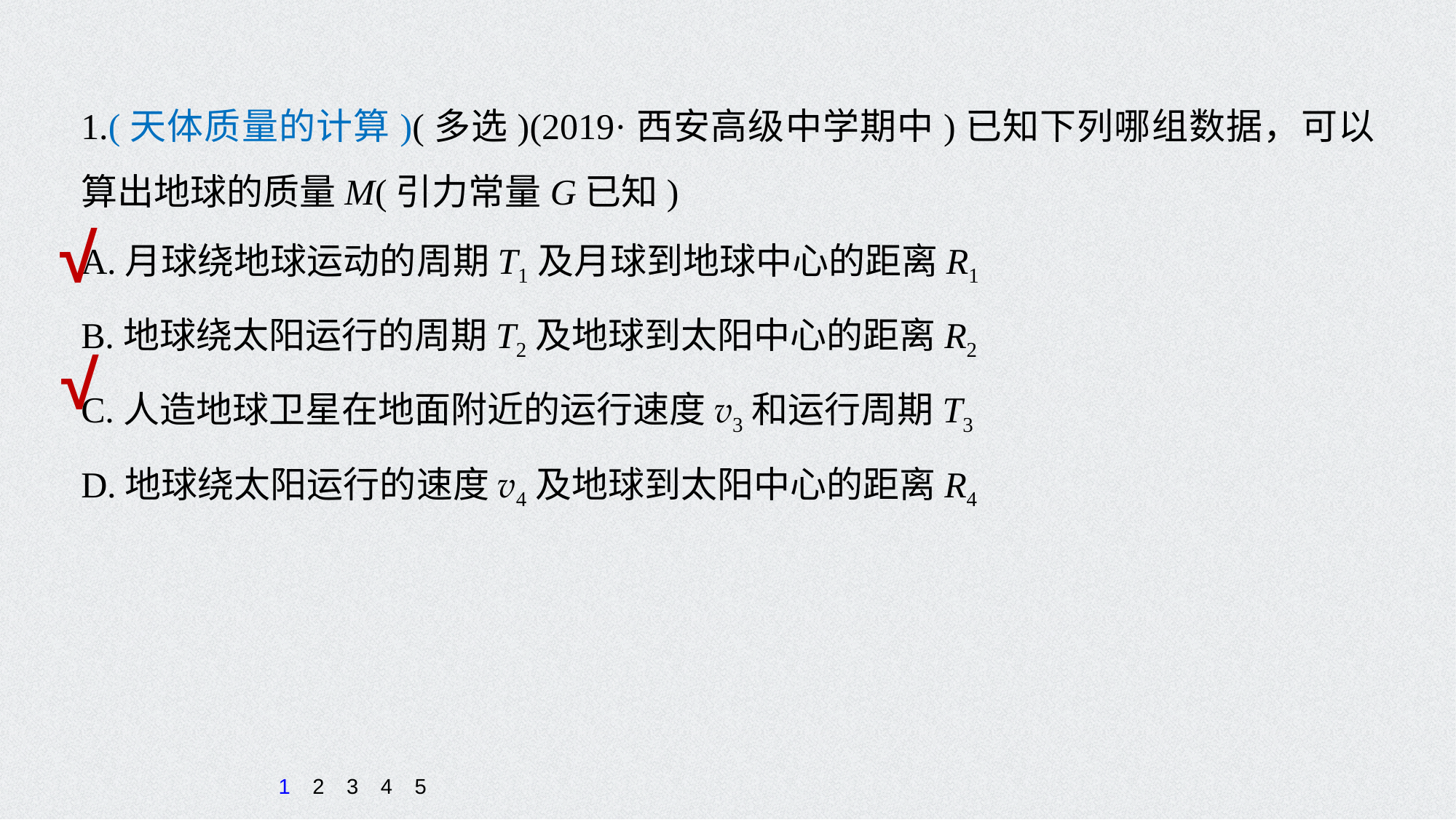

1.(天体质量的计算)(多选)(2019·西安高级中学期中)已知下列哪组数据，可以算出地球的质量M(引力常量G已知)
A.月球绕地球运动的周期T1及月球到地球中心的距离R1
B.地球绕太阳运行的周期T2及地球到太阳中心的距离R2
C.人造地球卫星在地面附近的运行速度v3和运行周期T3
D.地球绕太阳运行的速度v4及地球到太阳中心的距离R4
√
√
1
2
3
4
5